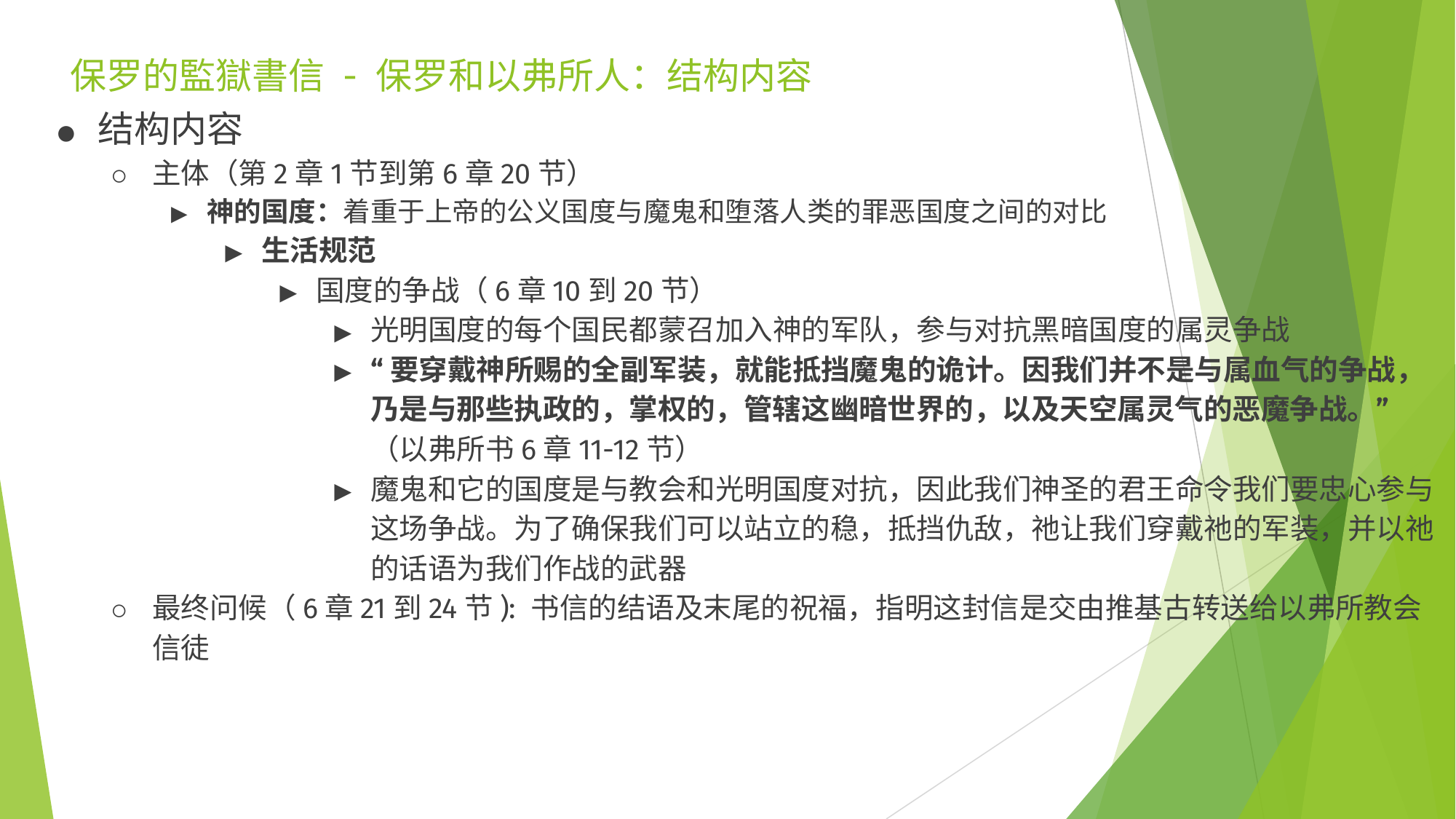

# 保罗的監獄書信 - 保罗和以弗所人：结构内容
结构内容
主体（第2章1节到第6章20节）
神的国度：着重于上帝的公义国度与魔鬼和堕落人类的罪恶国度之间的对比
生活规范
国度的争战（6章10到20节​​​​）
光明国度的每个国民都蒙召加入神的军队，参与对抗黑暗国度的属灵争战
“要穿戴神所赐的全副军装，就能抵挡魔鬼的诡计。因我们并不是与属血气的争战，乃是与那些执政的，掌权的，管辖这幽暗世界的，以及天空属灵气的恶魔争战。”（以弗所书6章11-12节）
魔鬼和它的国度是与教会和光明国度对抗，因此我们神圣的君王命令我们要忠心参与这场争战。为了确保我们可以站立的稳，抵挡仇敌，祂让我们穿戴祂的军装，并以祂的话语为我们作战的武器
最终问候（6章21到24节​​): 书信的结语及末尾的祝福，指明这封信是交由推基古转送给以弗所教会信徒